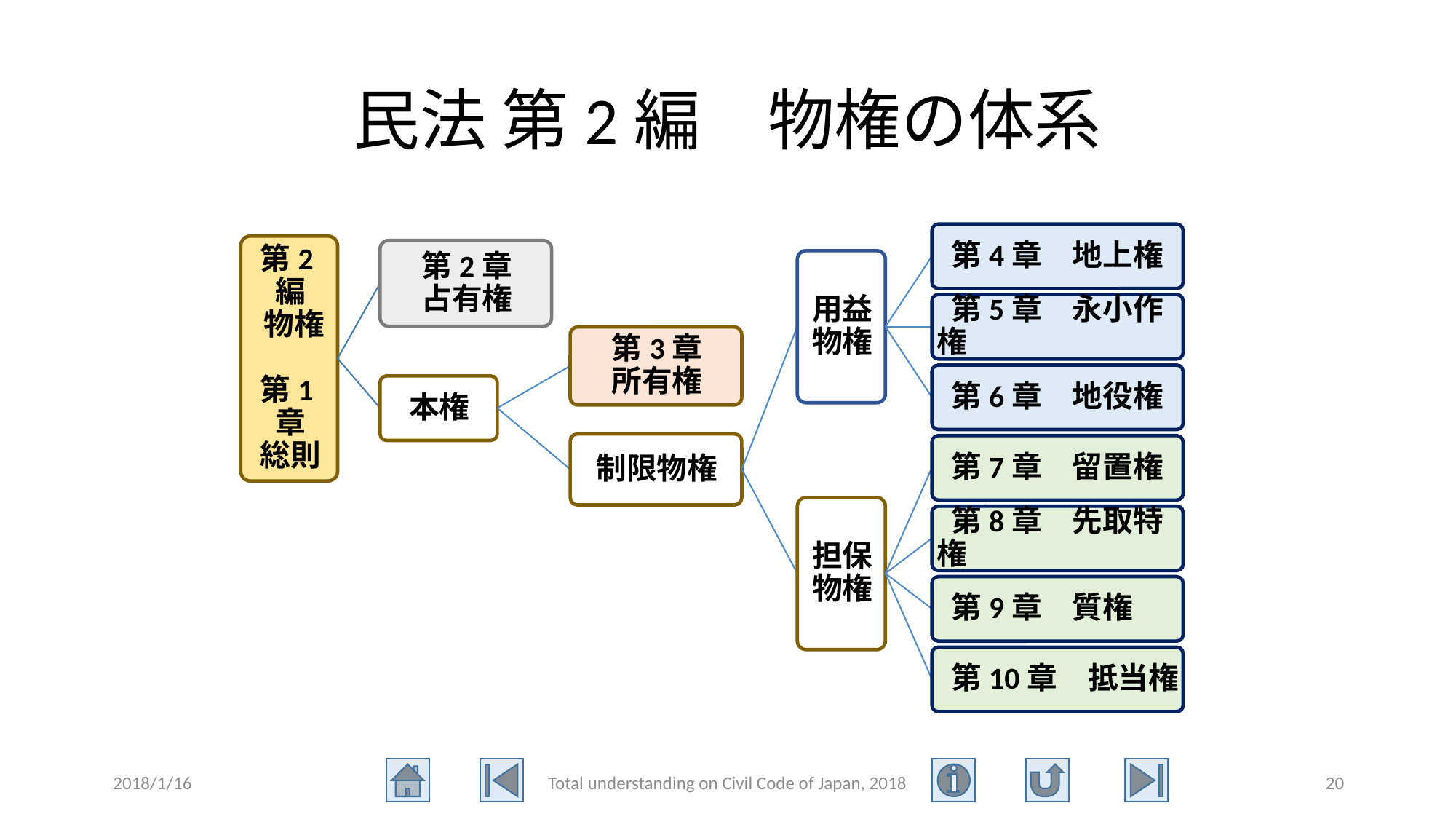

# 民法 第2編　物権の体系
第2編
 物権
第1章
総則

第2章
占有権

本権

第3章
所有権

制限物権

用益
物権

 第4章　地上権

 第5章　永小作権

 第6章　地役権

担保
物権

 第7章　留置権

 第8章　先取特権

 第9章　質権

 第10章　抵当権
2018/1/16
Total understanding on Civil Code of Japan, 2018
20